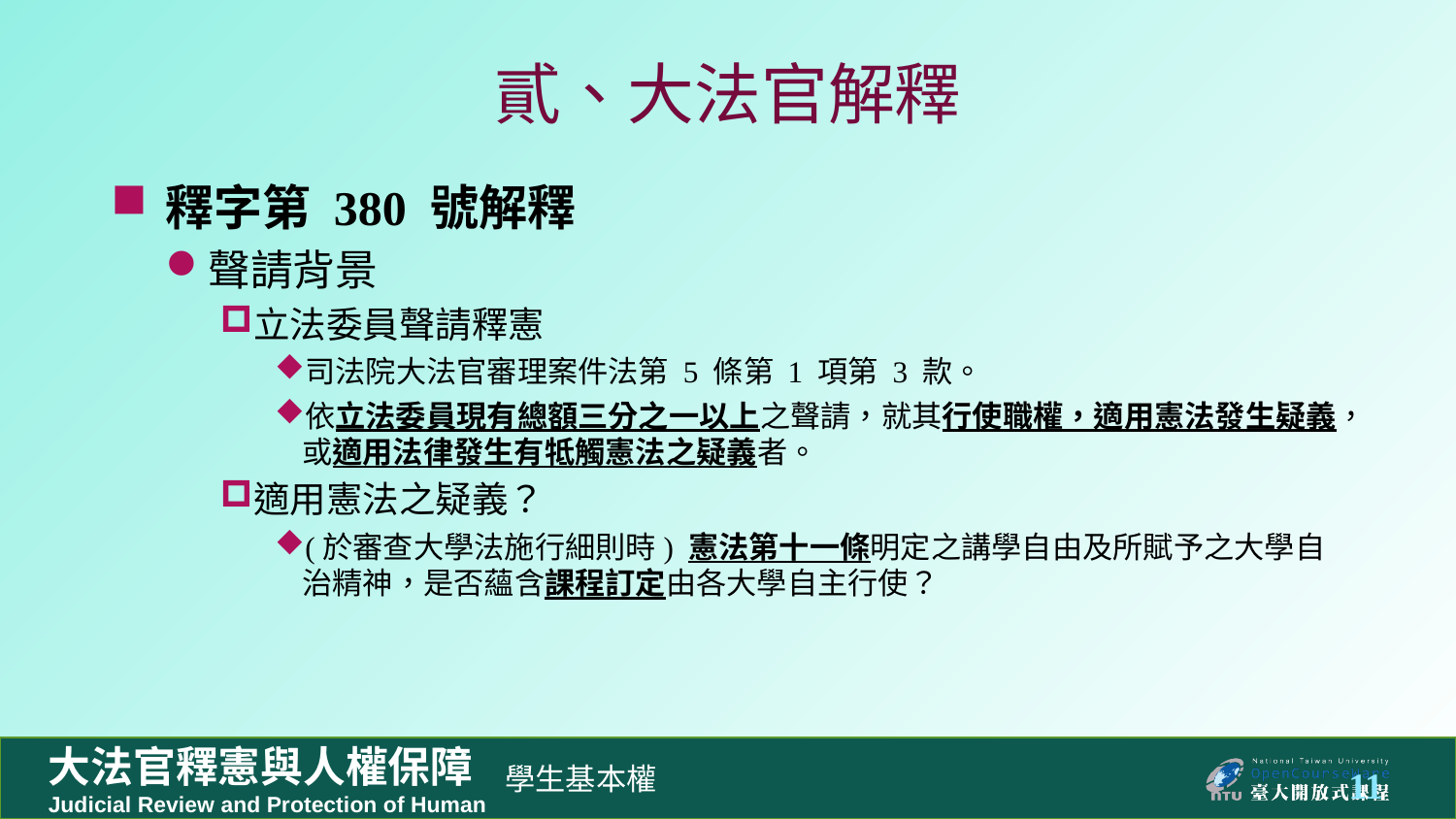

# 貳、大法官解釋
釋字第 380 號解釋
聲請背景
立法委員聲請釋憲
司法院大法官審理案件法第 5 條第 1 項第 3 款。
依立法委員現有總額三分之一以上之聲請，就其行使職權，適用憲法發生疑義，或適用法律發生有牴觸憲法之疑義者。
適用憲法之疑義？
(於審查大學法施行細則時) 憲法第十一條明定之講學自由及所賦予之大學自治精神，是否蘊含課程訂定由各大學自主行使？